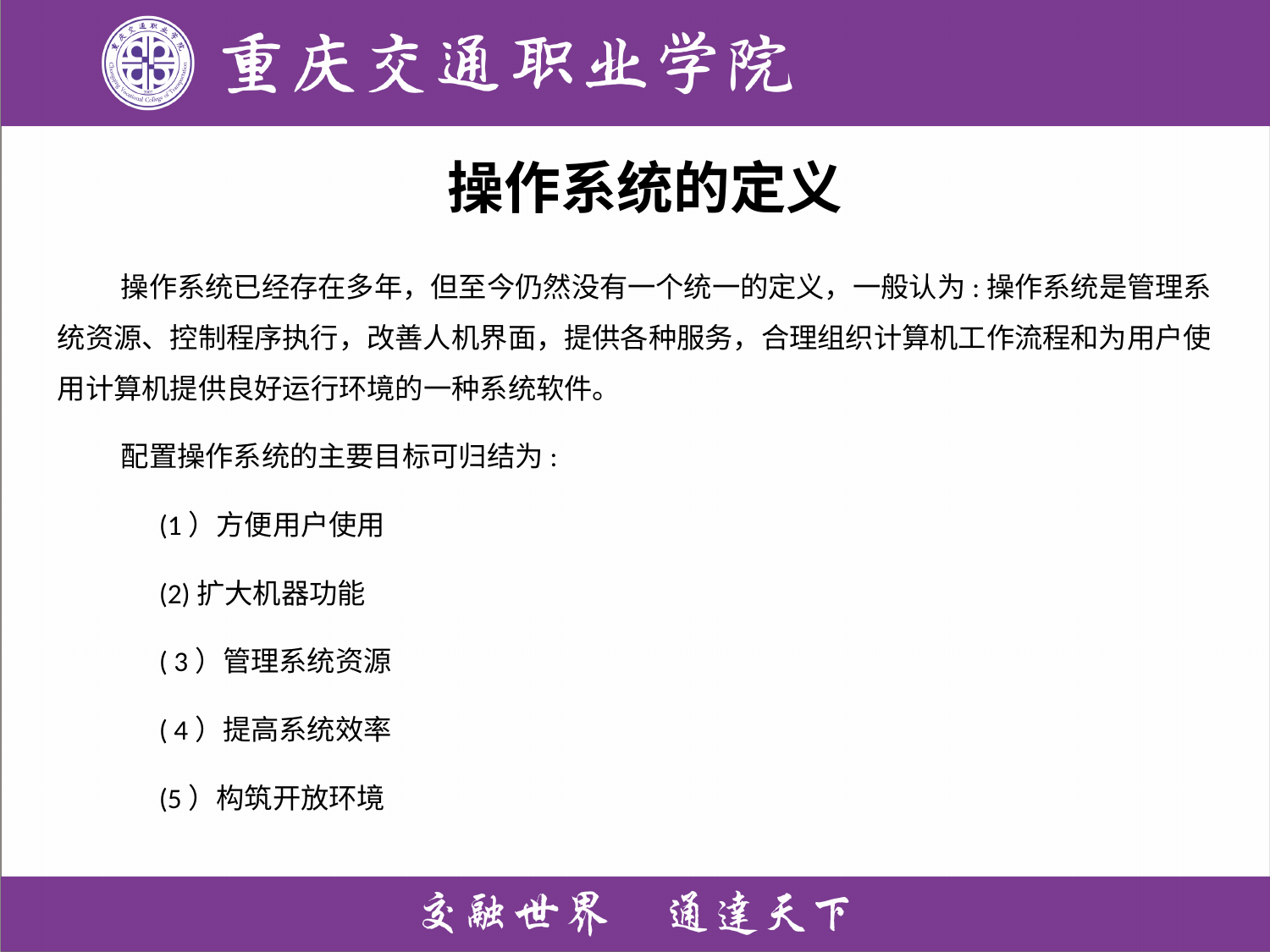

操作系统的定义
操作系统已经存在多年，但至今仍然没有一个统一的定义，一般认为:操作系统是管理系统资源、控制程序执行，改善人机界面，提供各种服务，合理组织计算机工作流程和为用户使用计算机提供良好运行环境的一种系统软件。
配置操作系统的主要目标可归结为:
      (1）方便用户使用
      (2)扩大机器功能
      ( 3）管理系统资源
      ( 4）提高系统效率
      (5）构筑开放环境